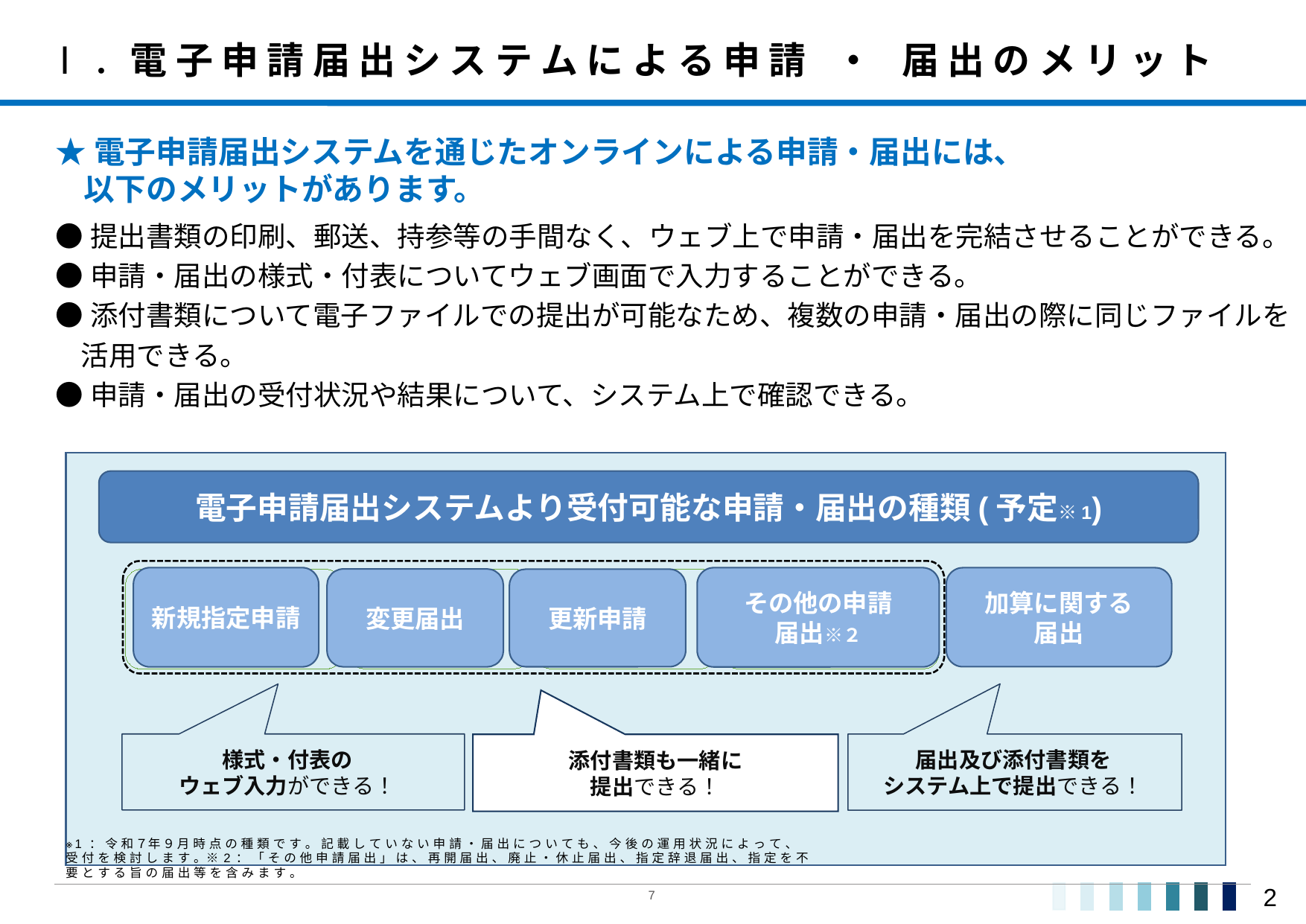

Ⅰ．電 子 申 請 届 出 シ ス テ ム に よ る 申 請　・　届 出 の メ リ ッ ト
★電子申請届出システムを通じたオンラインによる申請・届出には、
   以下のメリットがあります。
●提出書類の印刷、郵送、持参等の手間なく、ウェブ上で申請・届出を完結させることができる。
●申請・届出の様式・付表についてウェブ画面で入力することができる。
●添付書類について電子ファイルでの提出が可能なため、複数の申請・届出の際に同じファイルを
   活用できる。
●申請・届出の受付状況や結果について、システム上で確認できる。

電子申請届出システムより受付可能な申請・届出の種類(予定※1)

新規指定申請
その他の申請
届出※２
加算に関する
届出
変更届出
更新申請

添付書類も一緒に
提出できる！
様式・付表の
ウェブ入力ができる！

届出及び添付書類を
システム上で提出できる！

添付書類も一緒に提出することができます！
※1 ： 令 和 ７年 ９ 月 時 点 の 種 類 で す 。 記 載 し て い な い 申 請 ・ 届 出 に つ い て も 、 今 後 の 運 用 状 況 に よ っ て 、 受 付 を 検 討 し ま す 。※2： 「 そ の 他 申 請 届 出 」 は 、 再 開 届 出 、 廃 止 ・ 休 止 届 出 、 指 定 辞 退 届 出 、 指 定 を 不 要 と す る 旨 の 届 出 等 を 含 み ま す 。
2

7